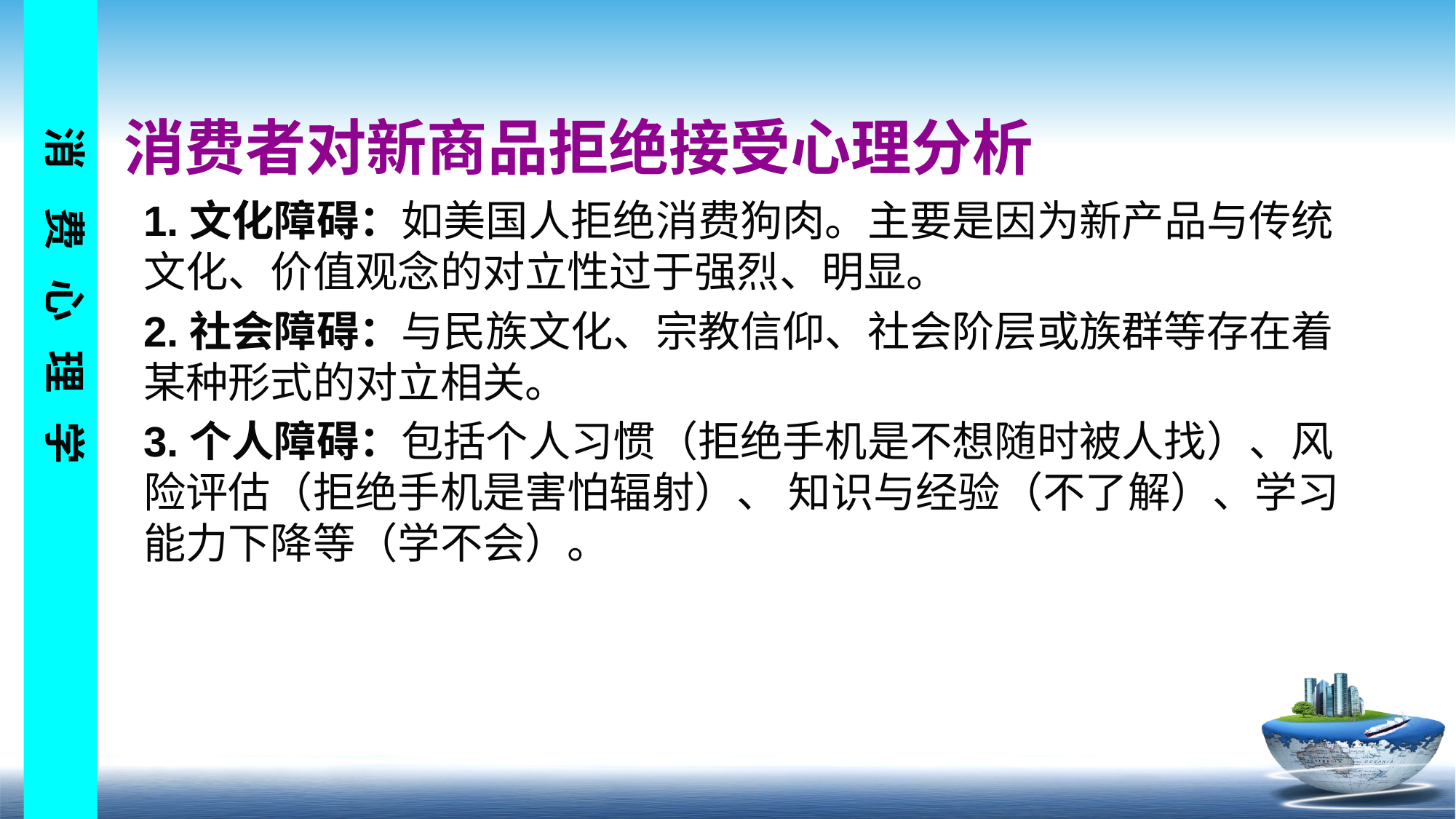

消费者对新商品拒绝接受心理分析
1.文化障碍：如美国人拒绝消费狗肉。主要是因为新产品与传统文化、价值观念的对立性过于强烈、明显。
2.社会障碍：与民族文化、宗教信仰、社会阶层或族群等存在着某种形式的对立相关。
3.个人障碍：包括个人习惯（拒绝手机是不想随时被人找）、风险评估（拒绝手机是害怕辐射）、 知识与经验（不了解）、学习能力下降等（学不会）。